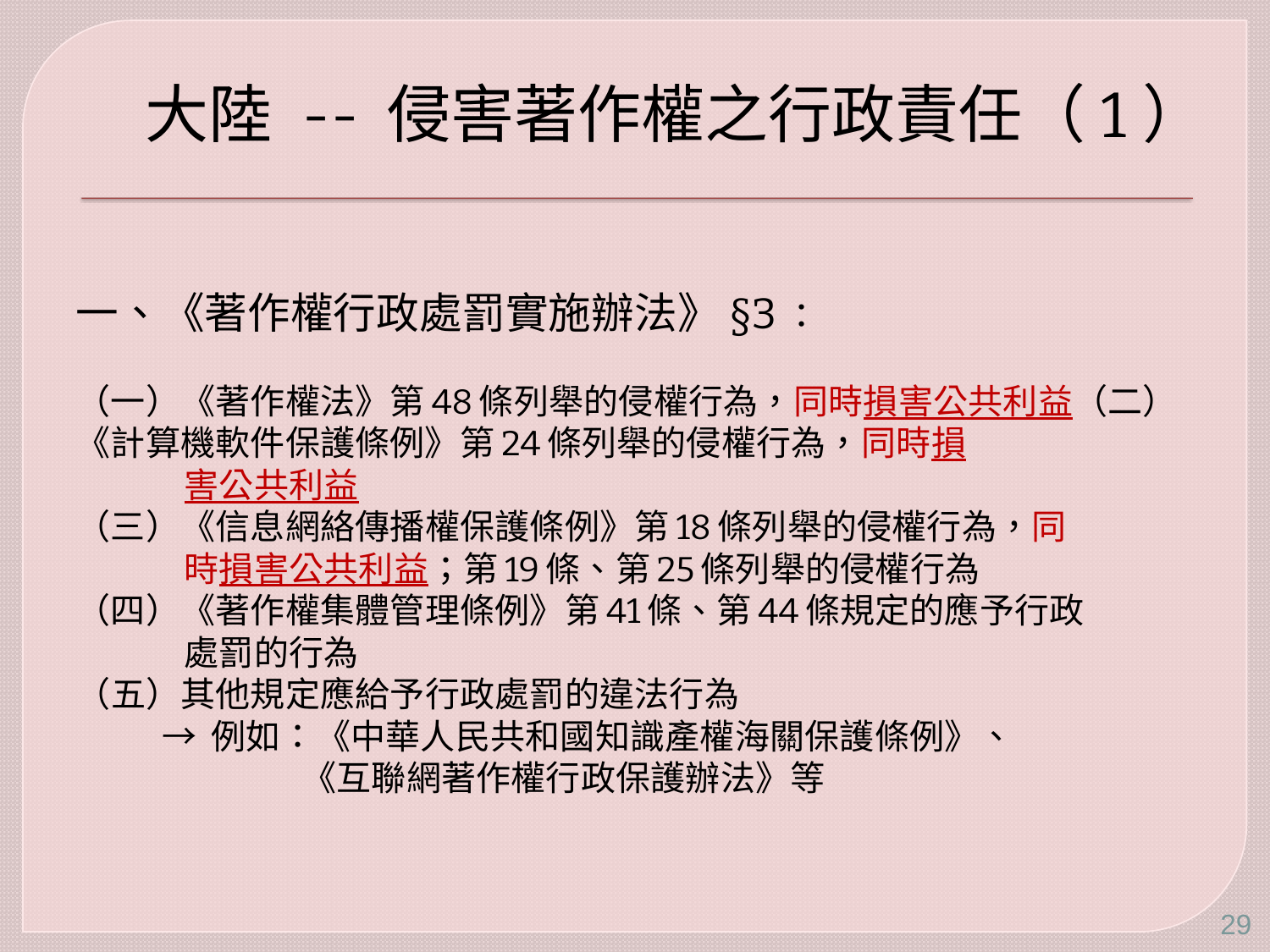

# 大陸 -- 侵害著作權之行政責任（1）

一、《著作權行政處罰實施辦法》§3：

（一）《著作權法》第48條列舉的侵權行為，同時損害公共利益（二）《計算機軟件保護條例》第24條列舉的侵權行為，同時損
             害公共利益
（三）《信息網絡傳播權保護條例》第18條列舉的侵權行為，同
             時損害公共利益；第19條、第25條列舉的侵權行為
（四）《著作權集體管理條例》第41條、第44條規定的應予行政
             處罰的行為
（五）其他規定應給予行政處罰的違法行為
           → 例如：《中華人民共和國知識產權海關保護條例》、
                            《互聯網著作權行政保護辦法》等

29